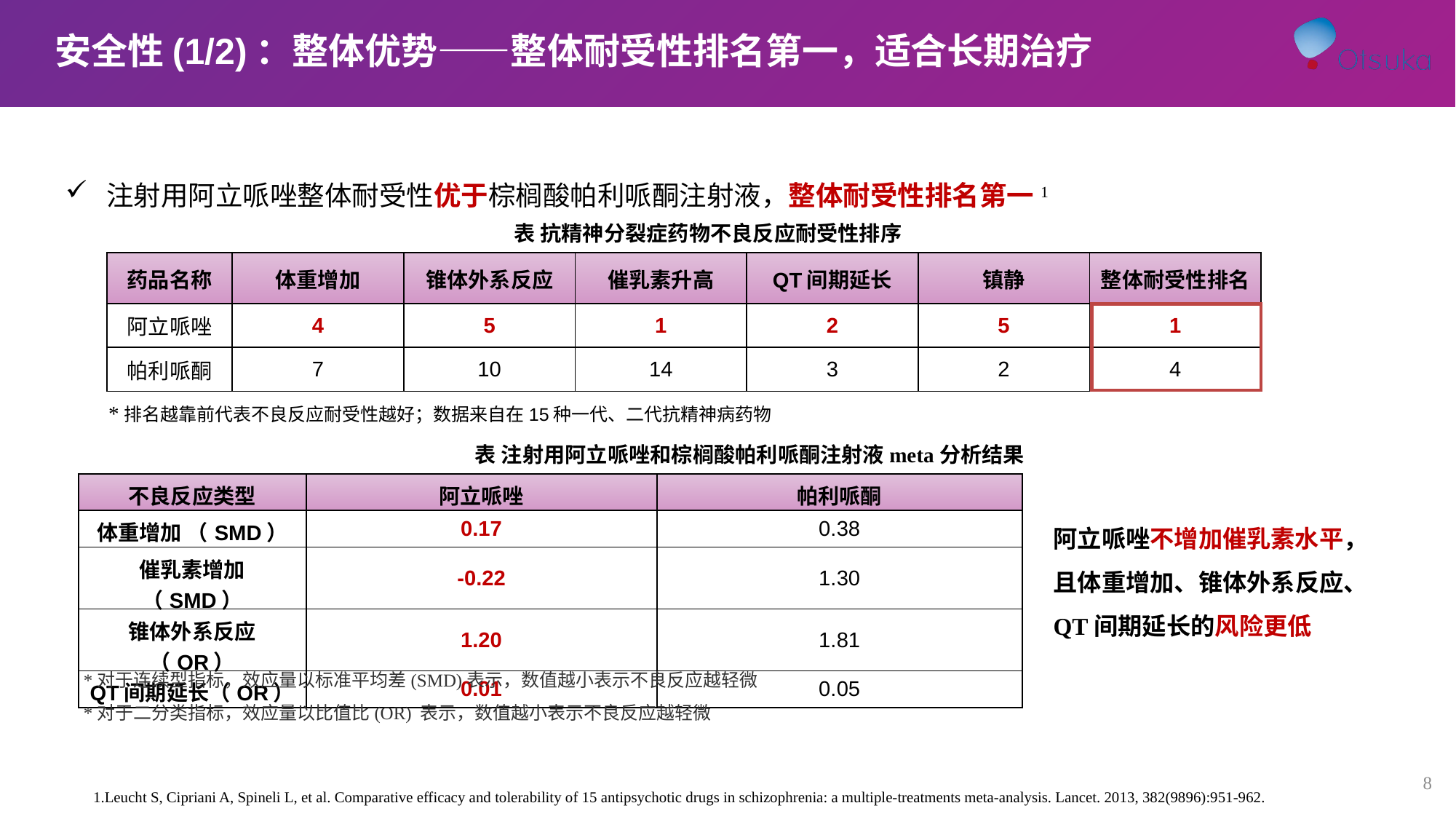

安全性(1/2)：整体优势——整体耐受性排名第一，适合长期治疗
注射用阿立哌唑整体耐受性优于棕榈酸帕利哌酮注射液，整体耐受性排名第一1
表 抗精神分裂症药物不良反应耐受性排序
| 药品名称 | 体重增加 | 锥体外系反应 | 催乳素升高 | QT间期延长 | 镇静 | 整体耐受性排名 |
| --- | --- | --- | --- | --- | --- | --- |
| 阿立哌唑 | 4 | 5 | 1 | 2 | 5 | 1 |
| 帕利哌酮 | 7 | 10 | 14 | 3 | 2 | 4 |

*排名越靠前代表不良反应耐受性越好；数据来自在15种一代、二代抗精神病药物
表 注射用阿立哌唑和棕榈酸帕利哌酮注射液meta分析结果
| 不良反应类型 | 阿立哌唑 | 帕利哌酮 |
| --- | --- | --- |
| 体重增加 （SMD） | 0.17 | 0.38 |
| 催乳素增加 （SMD） | -0.22 | 1.30 |
| 锥体外系反应（OR） | 1.20 | 1.81 |
| QT间期延长（OR） | 0.01 | 0.05 |
阿立哌唑不增加催乳素水平，且体重增加、锥体外系反应、QT间期延长的风险更低
*对于连续型指标，效应量以标准平均差(SMD)表示，数值越小表示不良反应越轻微
*对于二分类指标，效应量以比值比(OR) 表示，数值越小表示不良反应越轻微
8
1.Leucht S, Cipriani A, Spineli L, et al. Comparative efficacy and tolerability of 15 antipsychotic drugs in schizophrenia: a multiple-treatments meta-analysis. Lancet. 2013, 382(9896):951-962.